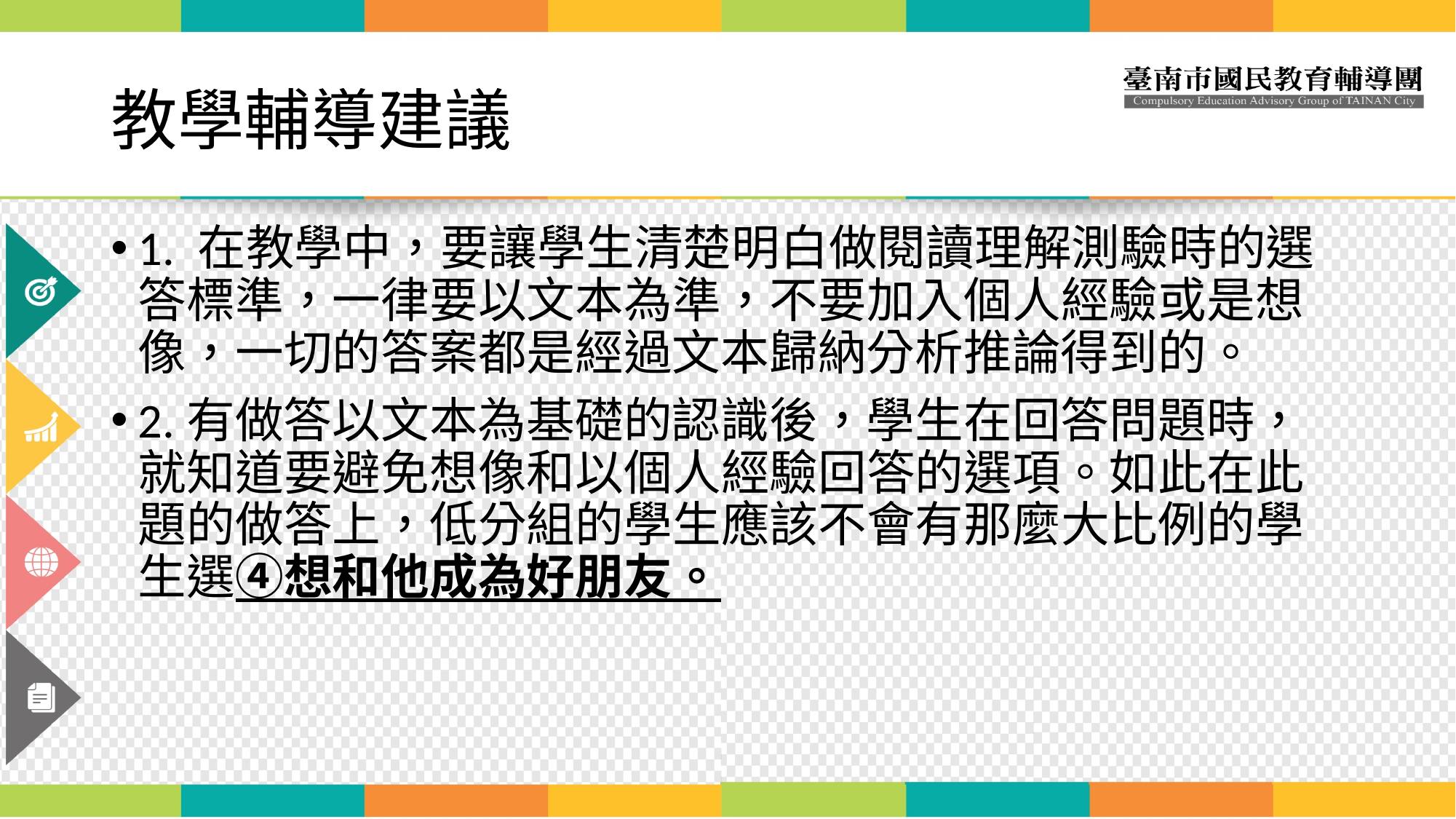

教學輔導建議
1. 在教學中，要讓學生清楚明白做閱讀理解測驗時的選答標準，一律要以文本為準，不要加入個人經驗或是想像，一切的答案都是經過文本歸納分析推論得到的。
2.有做答以文本為基礎的認識後，學生在回答問題時，就知道要避免想像和以個人經驗回答的選項。如此在此題的做答上，低分組的學生應該不會有那麼大比例的學生選④想和他成為好朋友。